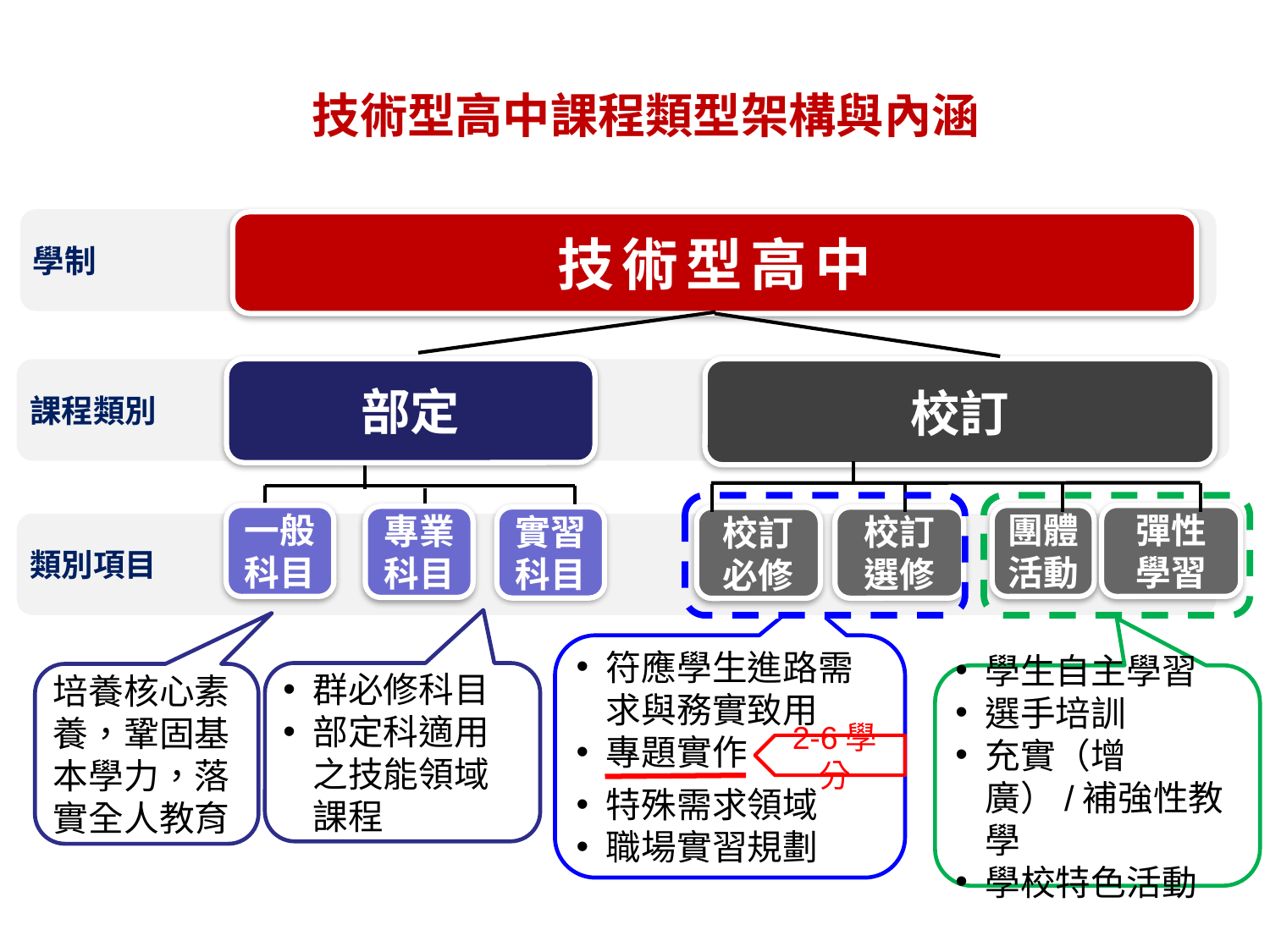

技術型高中課程類型架構與內涵
學制
技術型高中
課程類別
部定
校訂
一般科目
團體活動
彈性
學習
專業科目
實習科目
校訂
選修
校訂
必修
類別項目
符應學生進路需求與務實致用
專題實作
特殊需求領域
職場實習規劃
群必修科目
部定科適用之技能領域課程
培養核心素養，鞏固基本學力，落實全人教育
2-6學分

學生自主學習
選手培訓
充實（增廣）/補強性教學
學校特色活動